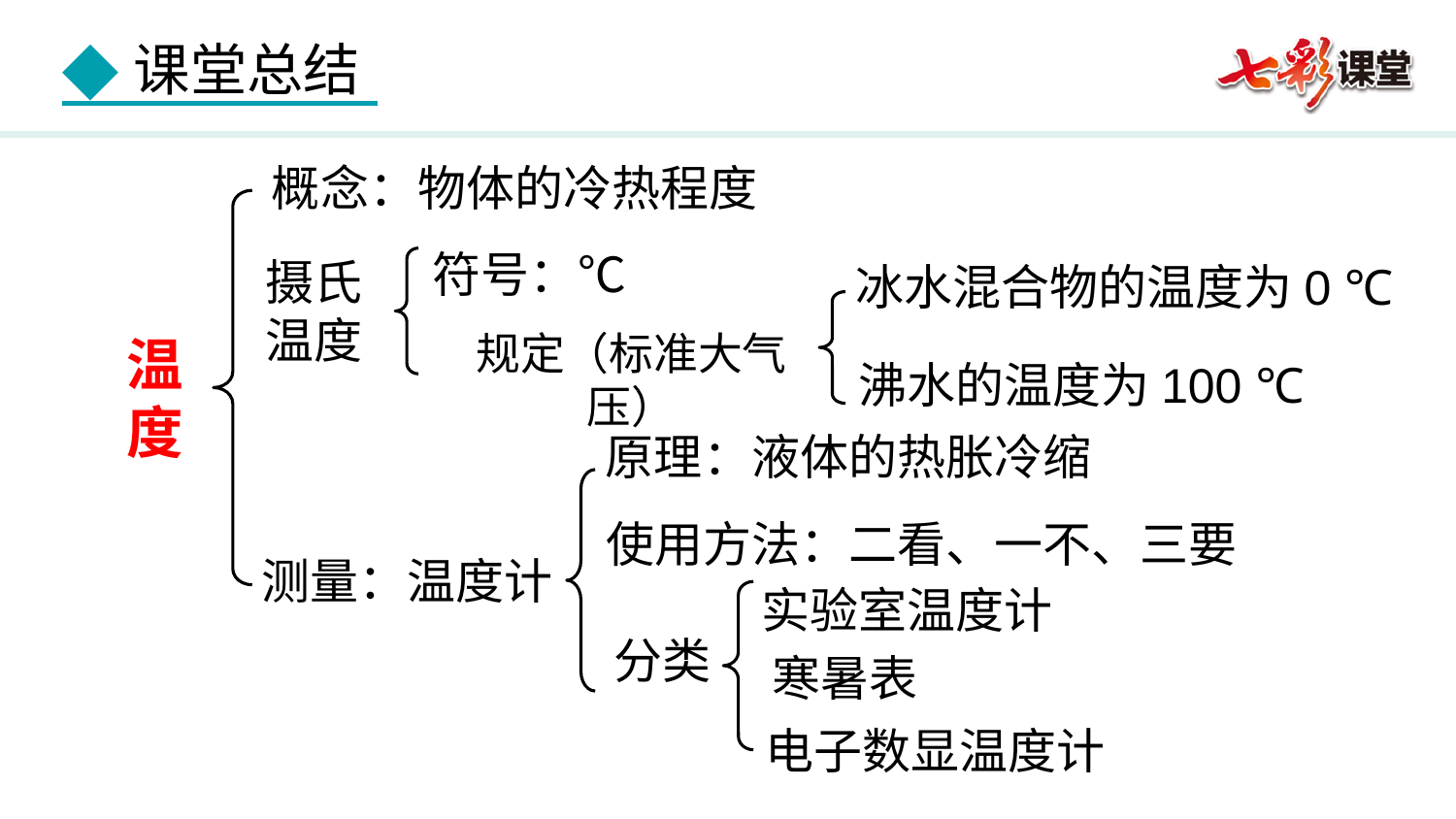

概念：物体的冷热程度

符号：℃
摄氏温度

冰水混合物的温度为0 ℃

规定（标准大气压）
温度
沸水的温度为100 ℃
原理：液体的热胀冷缩

使用方法：二看、一不、三要
测量：温度计
实验室温度计

分类
寒暑表
电子数显温度计